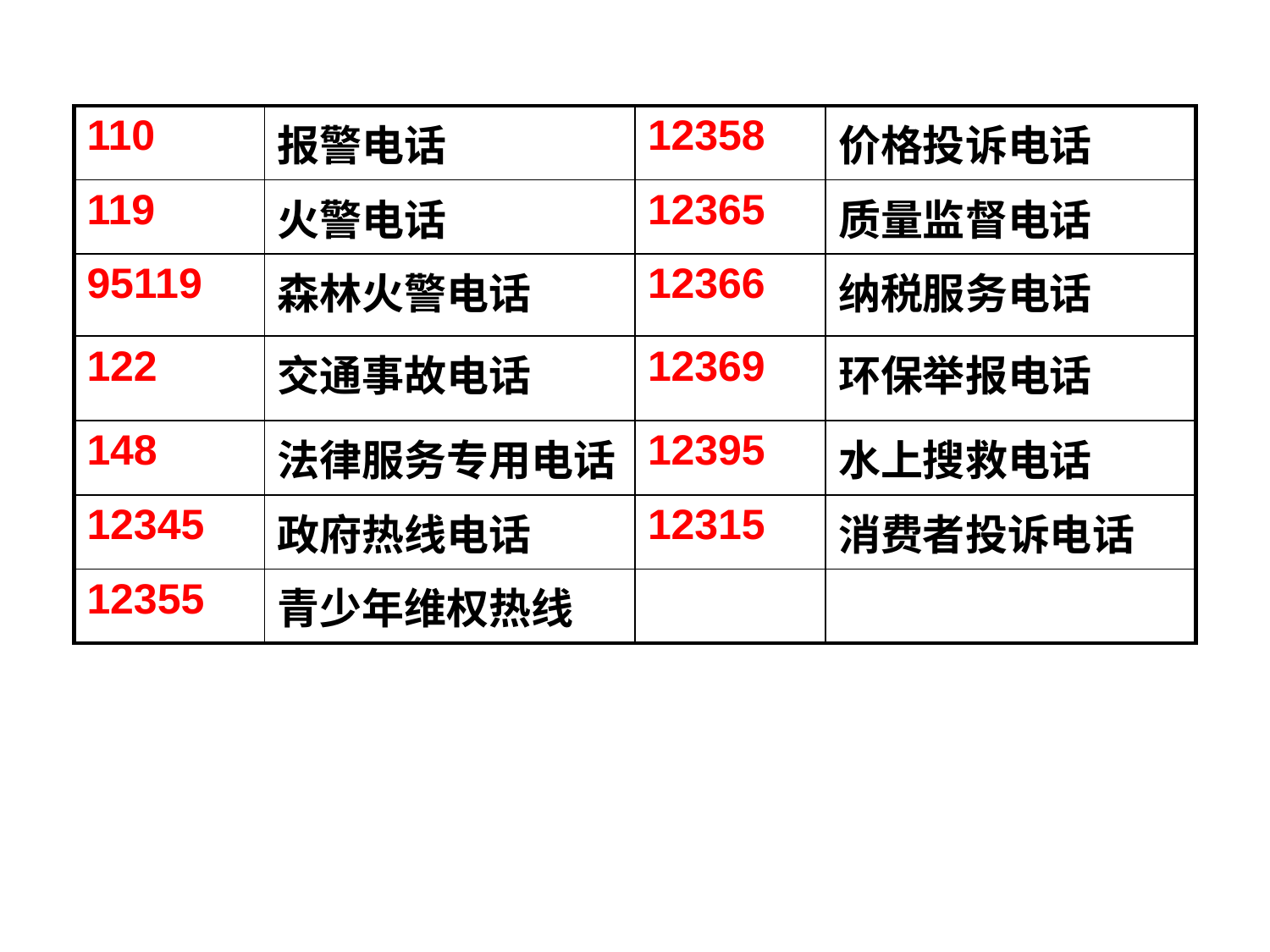

| 110 | 报警电话 | 12358 | 价格投诉电话 |
| --- | --- | --- | --- |
| 119 | 火警电话 | 12365 | 质量监督电话 |
| 95119 | 森林火警电话 | 12366 | 纳税服务电话 |
| 122 | 交通事故电话 | 12369 | 环保举报电话 |
| 148 | 法律服务专用电话 | 12395 | 水上搜救电话 |
| 12345 | 政府热线电话 | 12315 | 消费者投诉电话 |
| 12355 | 青少年维权热线 |  |  |